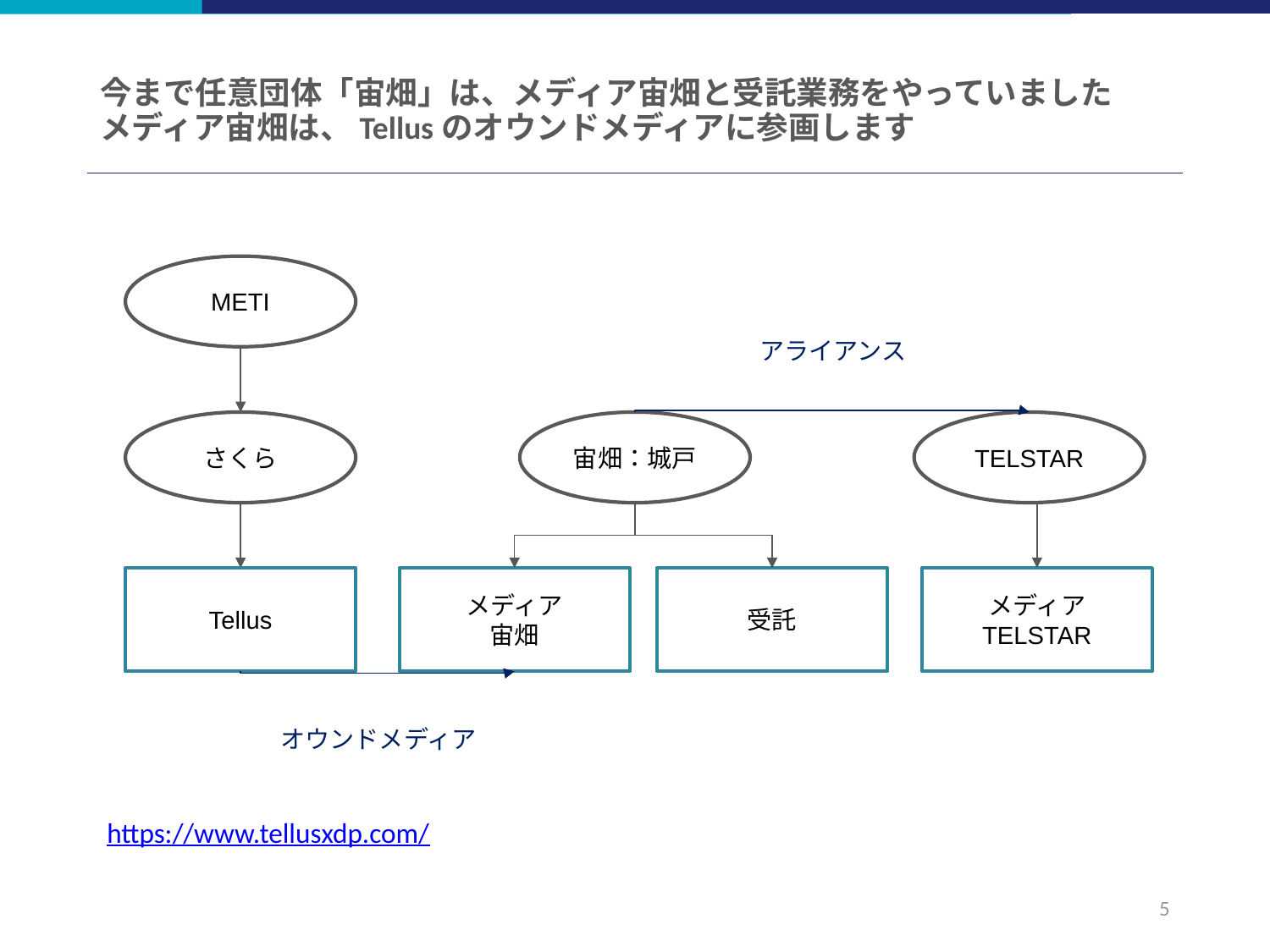

# 今まで任意団体「宙畑」は、メディア宙畑と受託業務をやっていました メディア宙畑は、Tellusのオウンドメディアに参画します
METI
アライアンス
さくら
宙畑：城戸
TELSTAR
Tellus
メディア
宙畑
受託
メディア
TELSTAR
オウンドメディア
https://www.tellusxdp.com/

5